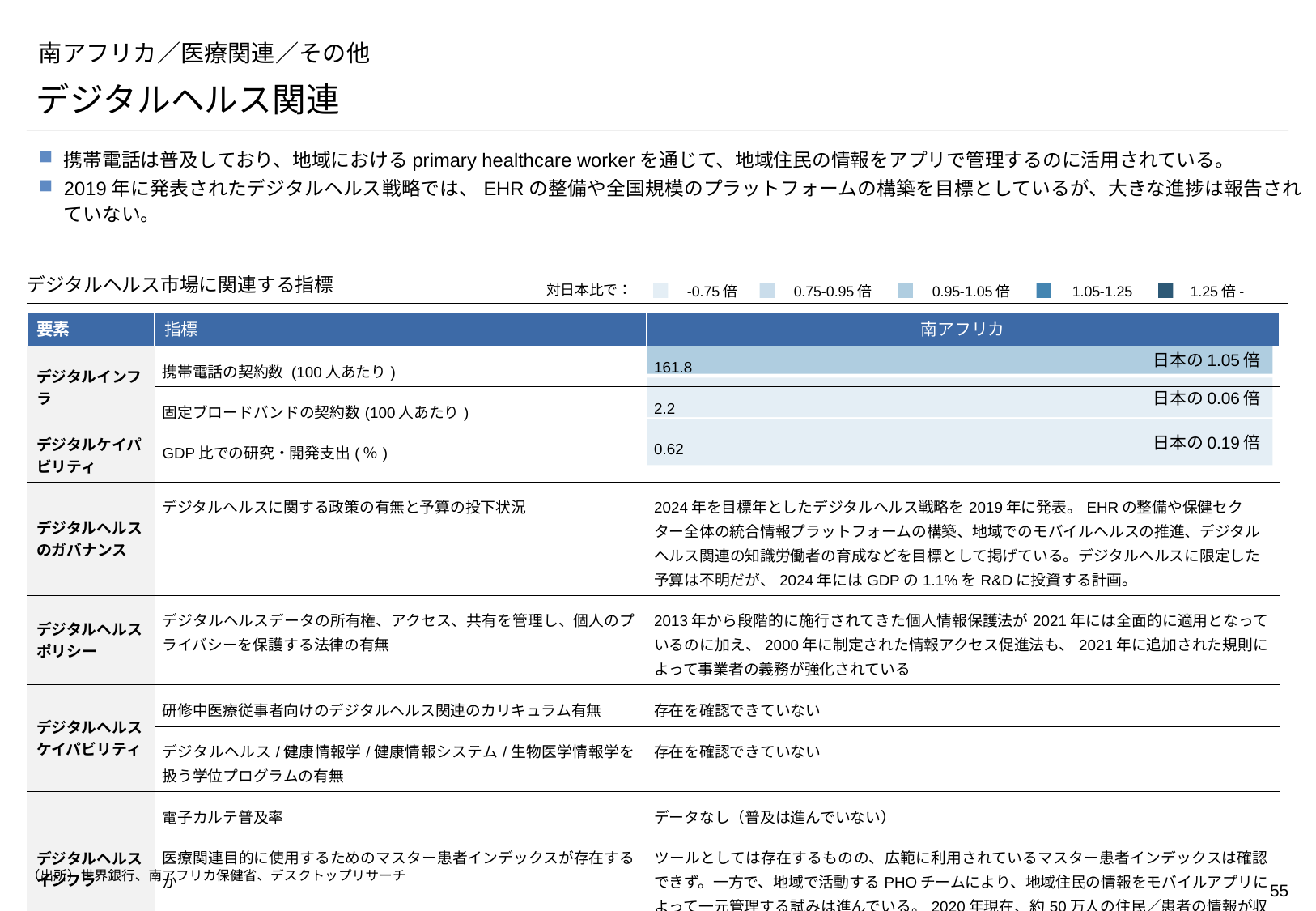

# 南アフリカ／医療関連／その他
デジタルヘルス関連
携帯電話は普及しており、地域におけるprimary healthcare workerを通じて、地域住民の情報をアプリで管理するのに活用されている。
2019年に発表されたデジタルヘルス戦略では、EHRの整備や全国規模のプラットフォームの構築を目標としているが、大きな進捗は報告されていない。
デジタルヘルス市場に関連する指標
対日本比で：
-0.75倍

0.75-0.95倍

0.95-1.05倍

1.05-1.25

1.25倍-

| 要素 | 指標 | 南アフリカ |
| --- | --- | --- |
| デジタルインフラ | 携帯電話の契約数 (100人あたり) | 161.8 |
| デジタルケイパビリティ | 固定ブロードバンドの契約数(100人あたり) | 2.2 |
| デジタルケイパビリティ | GDP比での研究・開発支出(％) | 0.62 |
| デジタルヘルスのガバナンス | デジタルヘルスに関する政策の有無と予算の投下状況 | 2024年を目標年としたデジタルヘルス戦略を2019年に発表。EHRの整備や保健セクター全体の統合情報プラットフォームの構築、地域でのモバイルヘルスの推進、デジタルヘルス関連の知識労働者の育成などを目標として掲げている。デジタルヘルスに限定した予算は不明だが、2024年にはGDPの1.1%をR&Dに投資する計画。 |
| デジタルヘルスポリシー | デジタルヘルスデータの所有権、アクセス、共有を管理し、個人のプライバシーを保護する法律の有無 | 2013年から段階的に施行されてきた個人情報保護法が2021年には全面的に適用となっているのに加え、2000年に制定された情報アクセス促進法も、2021年に追加された規則によって事業者の義務が強化されている |
| デジタルヘルスケイパビリティ | 研修中医療従事者向けのデジタルヘルス関連のカリキュラム有無 | 存在を確認できていない |
|  | デジタルヘルス/健康情報学/健康情報システム/生物医学情報学を扱う学位プログラムの有無 | 存在を確認できていない |
| デジタルヘルスインフラ | 電子カルテ普及率 | データなし（普及は進んでいない） |
|  | 医療関連目的に使用するためのマスター患者インデックスが存在するか | ツールとしては存在するものの、広範に利用されているマスター患者インデックスは確認できず。一方で、地域で活動するPHOチームにより、地域住民の情報をモバイルアプリによって一元管理する試みは進んでいる。2020年現在、約50万人の住民／患者の情報が収集されている |
日本の1.05倍
日本の0.06倍
日本の0.19倍
（出所）世界銀行、南アフリカ保健省、デスクトップリサーチ